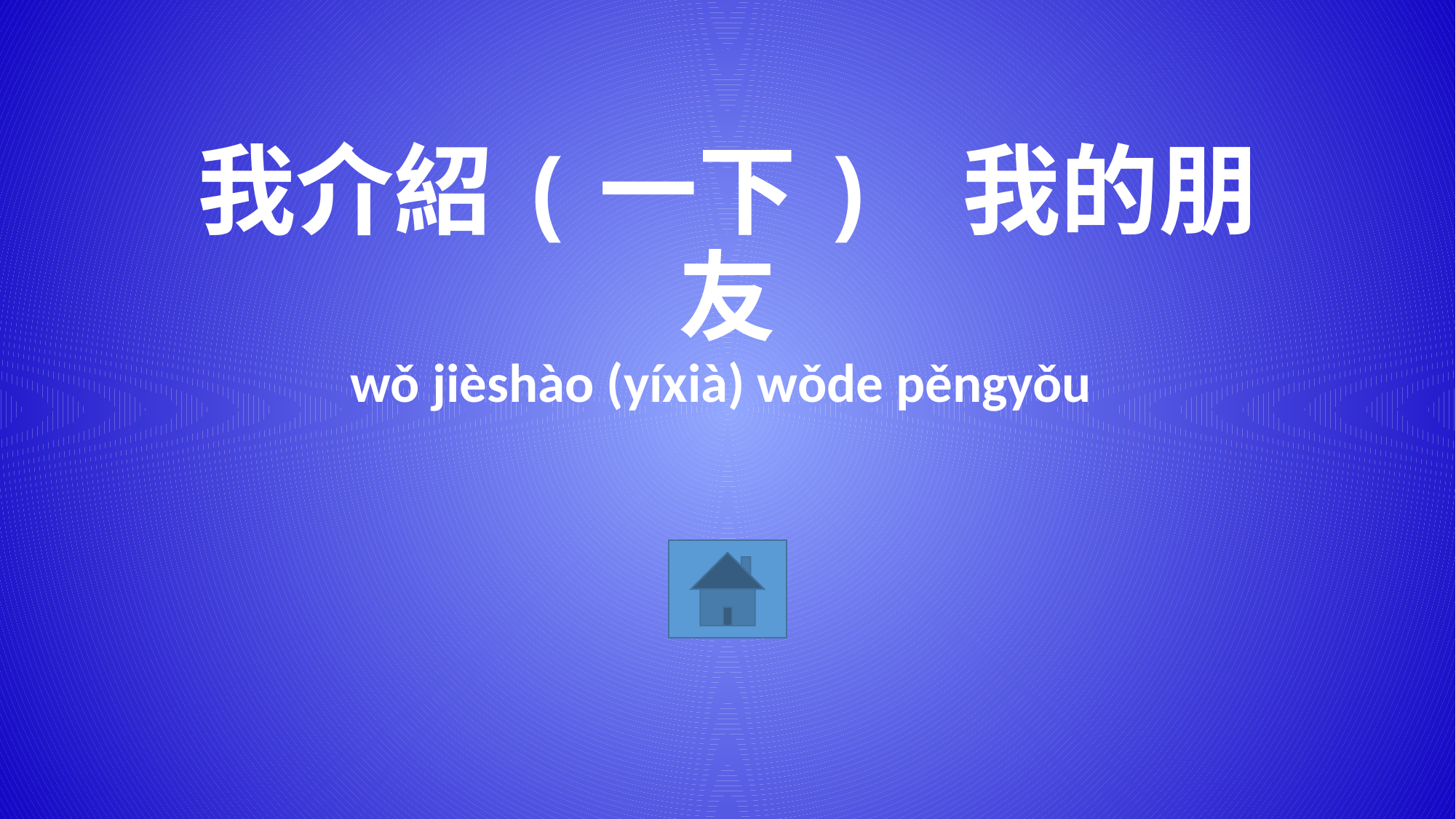

# 我介紹(一下) 我的朋友 wǒ jièshào (yíxià) wǒde pěngyǒu